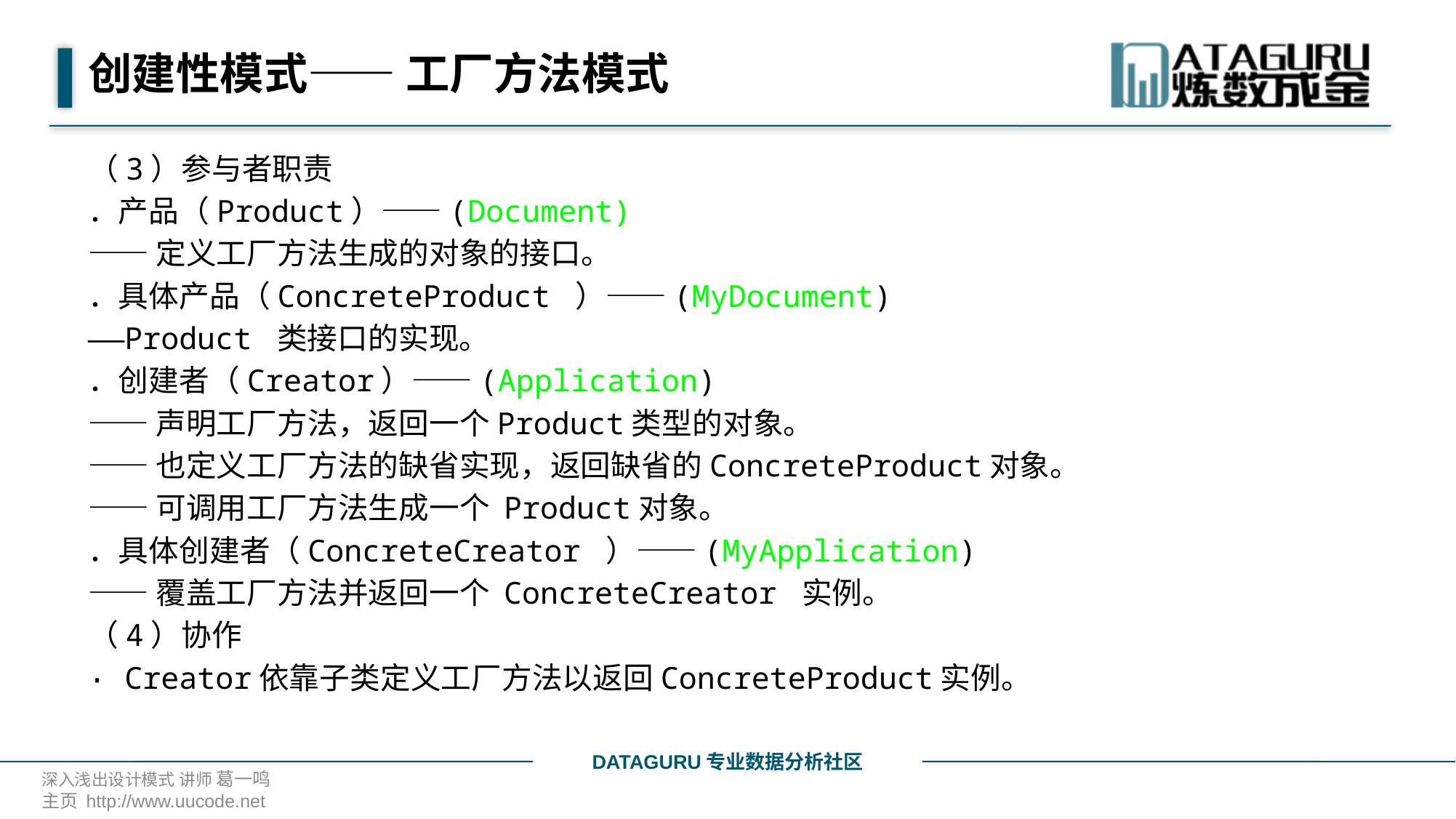

# 创建性模式—— 工厂方法模式
（3）参与者职责
．产品（Product）——(Document)
——定义工厂方法生成的对象的接口。
．具体产品（ConcreteProduct ）——(MyDocument)
——Product 类接口的实现。
．创建者（Creator）——(Application)
——声明工厂方法，返回一个Product类型的对象。
——也定义工厂方法的缺省实现，返回缺省的ConcreteProduct对象。
——可调用工厂方法生成一个 Product对象。
．具体创建者（ConcreteCreator ）——(MyApplication)
——覆盖工厂方法并返回一个 ConcreteCreator 实例。
（4）协作
· Creator依靠子类定义工厂方法以返回ConcreteProduct实例。